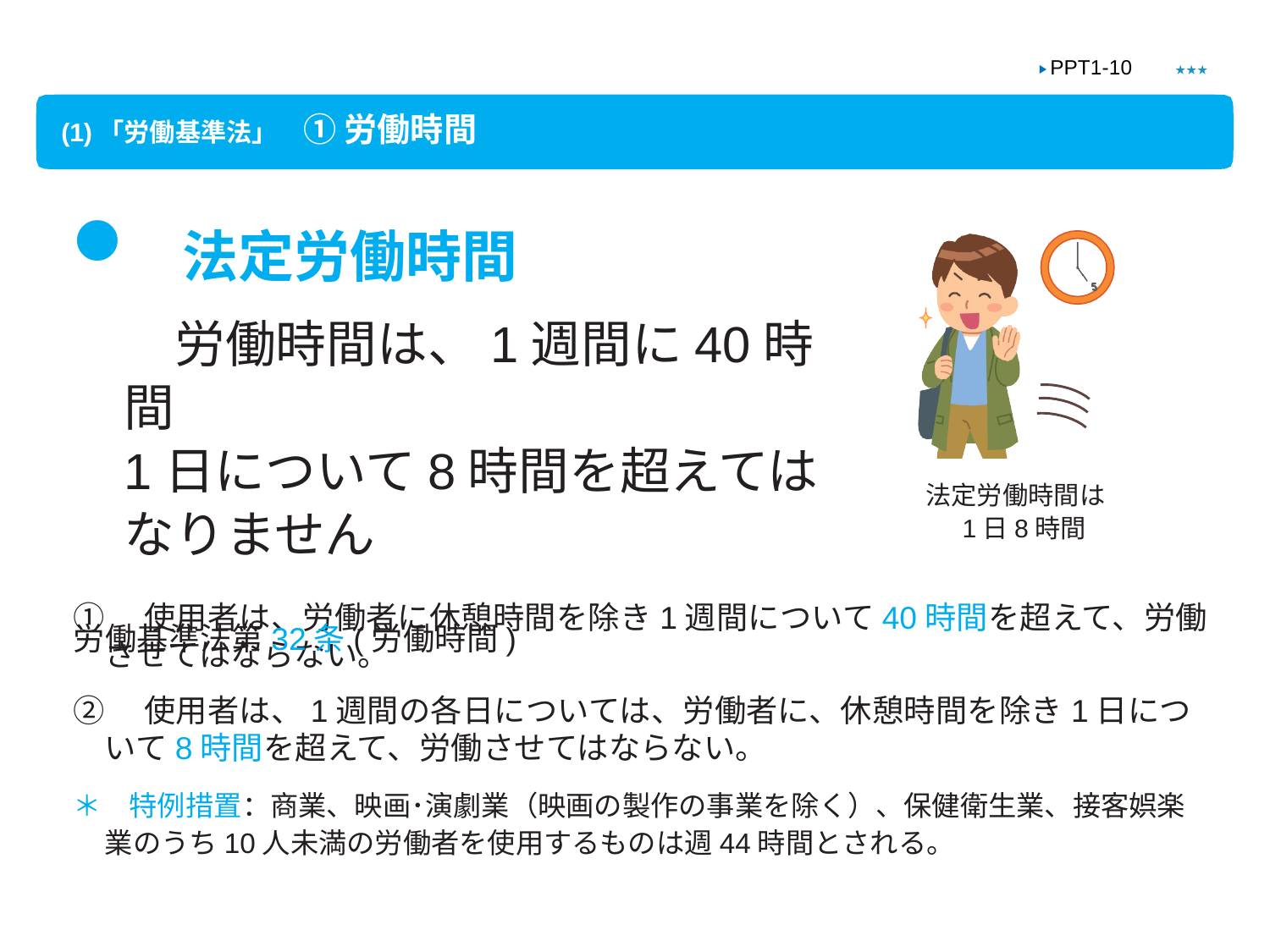

★★★
▶ PPT1-10

(1)「労働基準法」　① 労働時間
　法定労働時間
　労働時間は、1週間に40時間
1日について8時間を超えてはなりません
労働基準法第32条(労働時間)

法定労働時間は
1日8時間
①　使用者は、労働者に休憩時間を除き1週間について40時間を超えて、労働させてはならない。
②　使用者は、1週間の各日については、労働者に、休憩時間を除き1日について8時間を超えて、労働させてはならない。
＊　特例措置：商業、映画･演劇業（映画の製作の事業を除く）、保健衛生業、接客娯楽業のうち10人未満の労働者を使用するものは週44時間とされる。